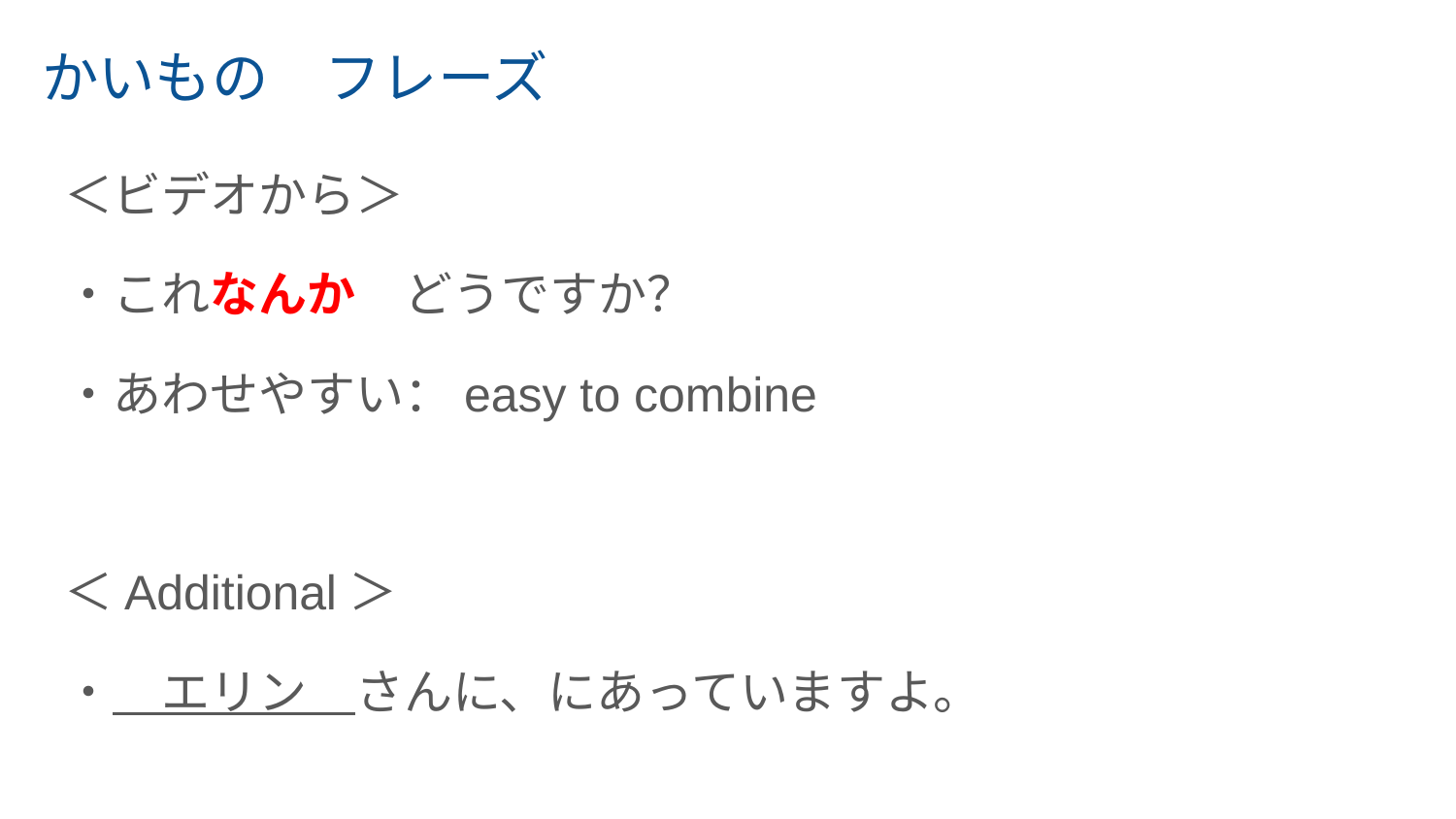

# かいもの　フレーズ
＜ビデオから＞
・これなんか　どうですか？
・あわせやすい：easy to combine

＜Additional＞
・　エリン　さんに、にあっていますよ。